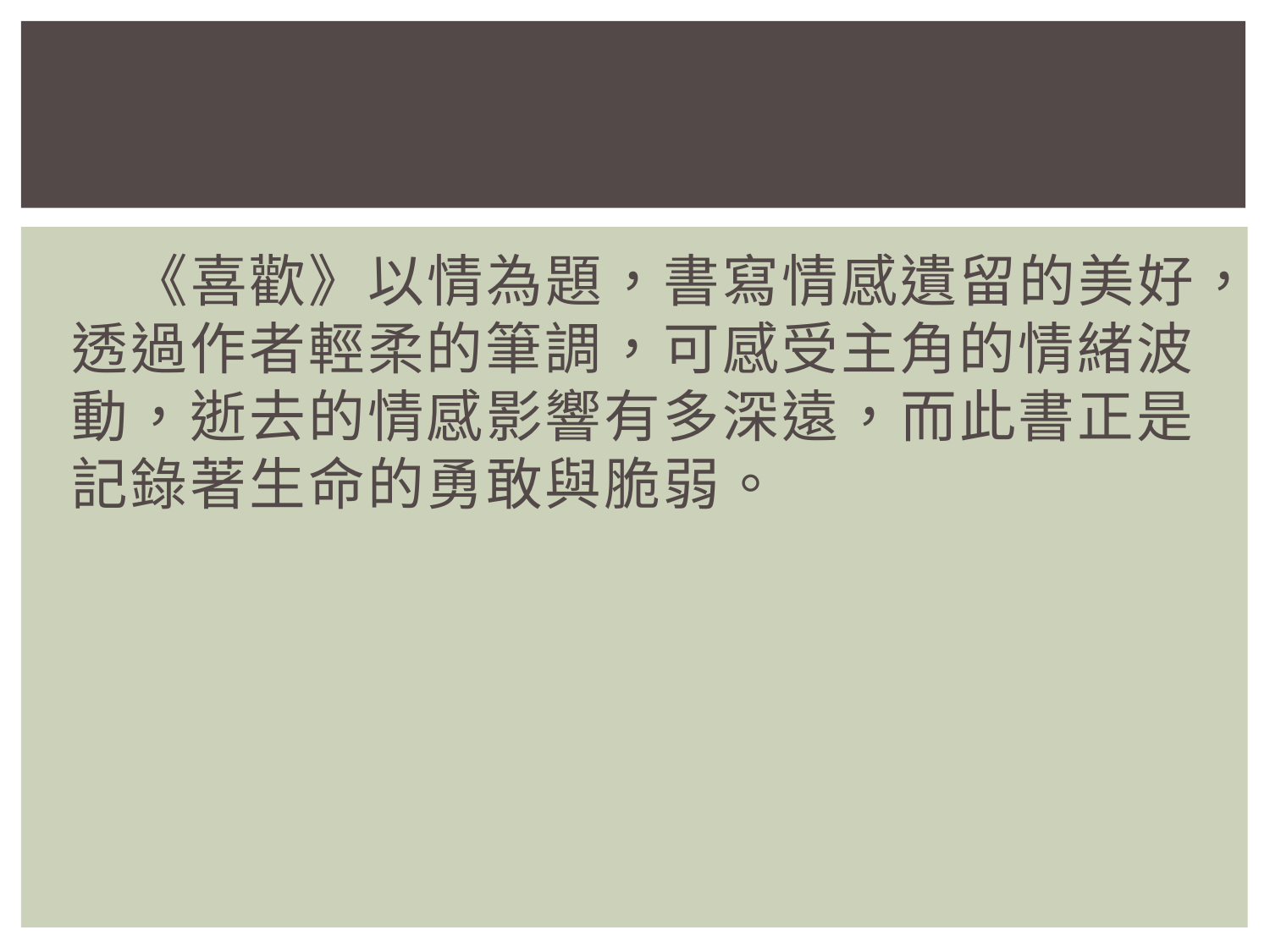

#
   《喜歡》以情為題，書寫情感遺留的美好，透過作者輕柔的筆調，可感受主角的情緒波動，逝去的情感影響有多深遠，而此書正是記錄著生命的勇敢與脆弱。